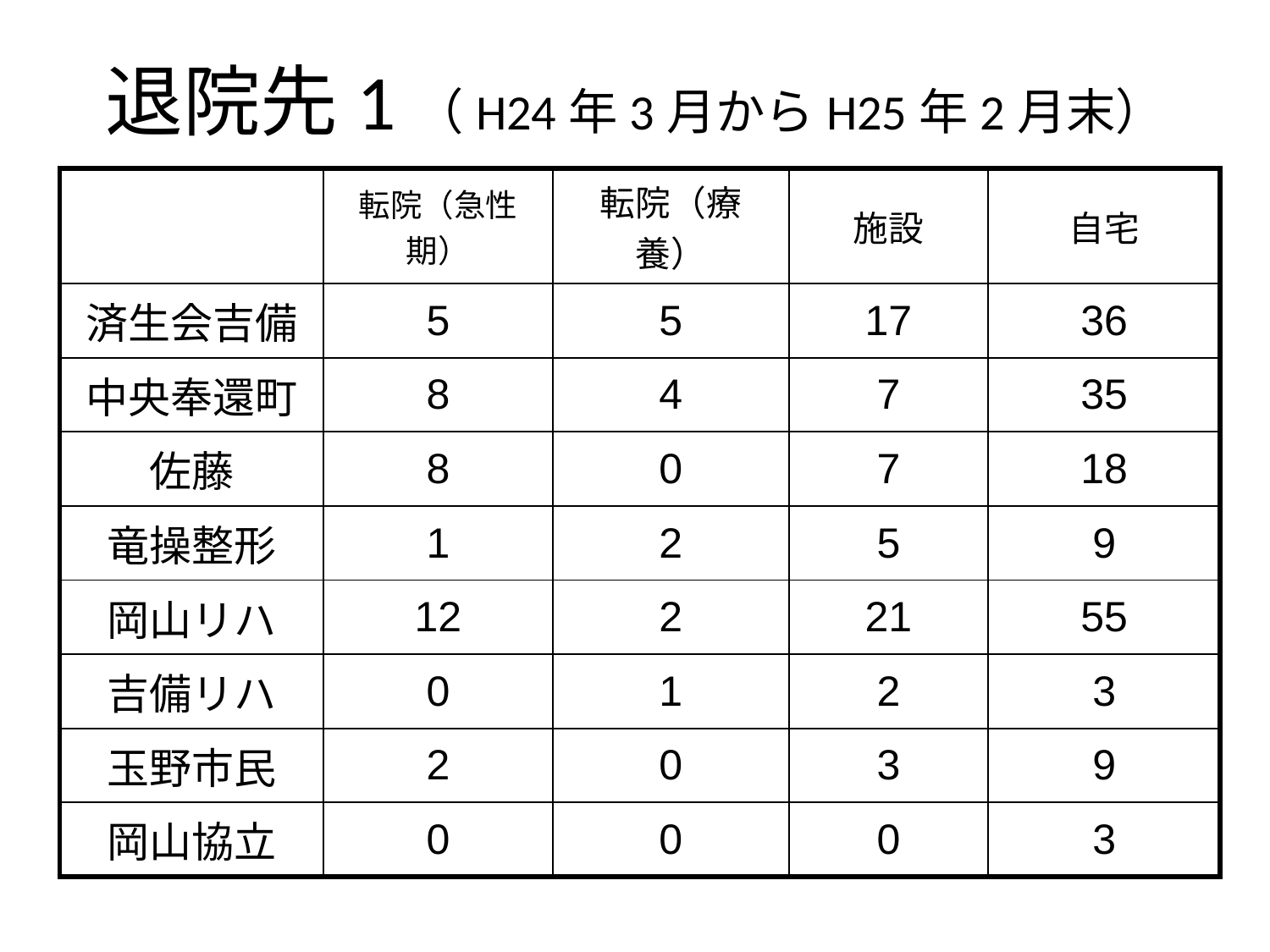

# 退院先1（H24年3月からH25年2月末）
|  | 転院（急性期） | 転院（療養） | 施設 | 自宅 |
| --- | --- | --- | --- | --- |
| 済生会吉備 | 5 | 5 | 17 | 36 |
| 中央奉還町 | 8 | 4 | 7 | 35 |
| 佐藤 | 8 | 0 | 7 | 18 |
| 竜操整形 | 1 | 2 | 5 | 9 |
| 岡山リハ | 12 | 2 | 21 | 55 |
| 吉備リハ | 0 | 1 | 2 | 3 |
| 玉野市民 | 2 | 0 | 3 | 9 |
| 岡山協立 | 0 | 0 | 0 | 3 |